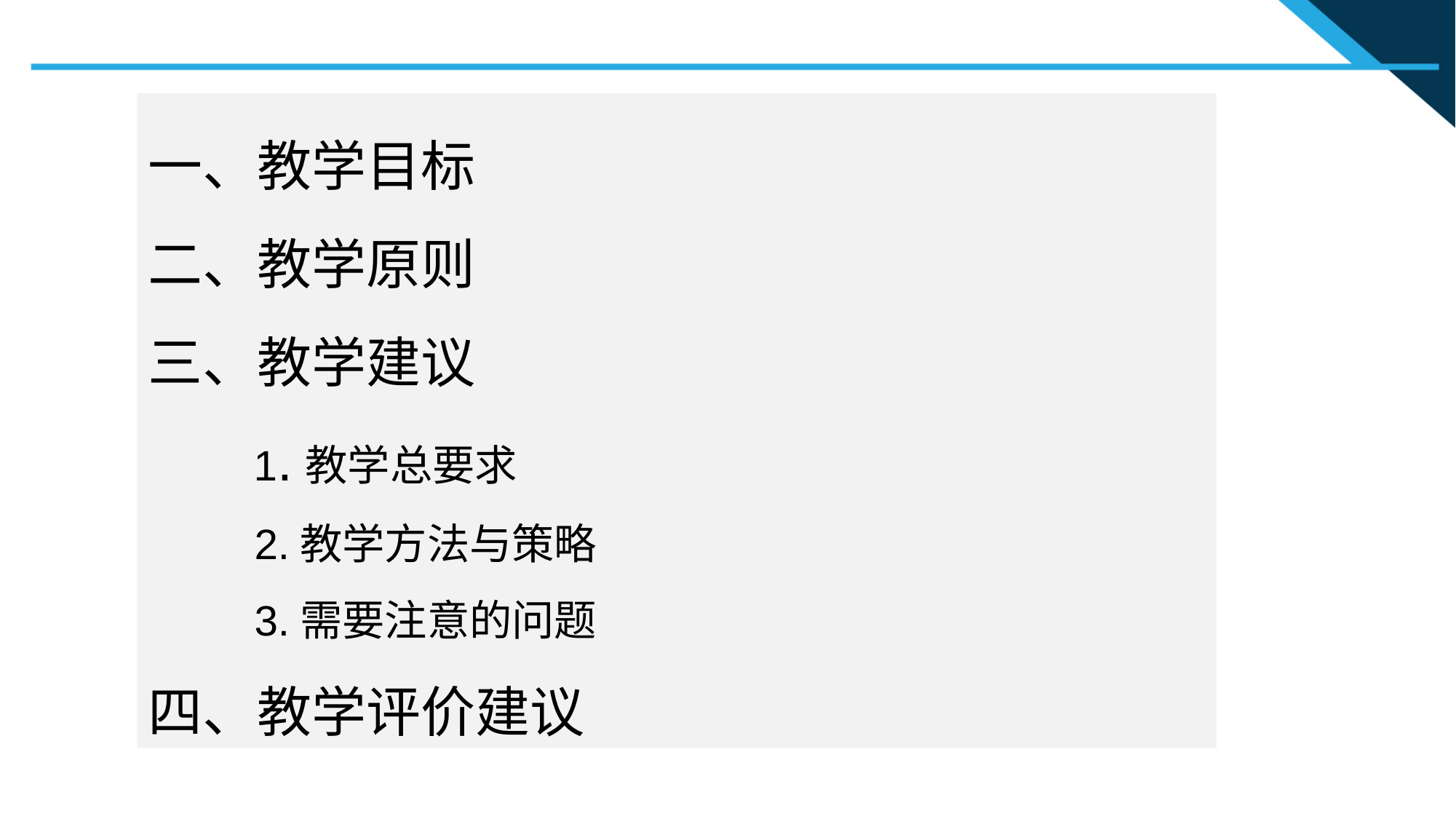

一、教学目标
二、教学原则
三、教学建议
       1.教学总要求
         2.教学方法与策略
         3.需要注意的问题
四、教学评价建议